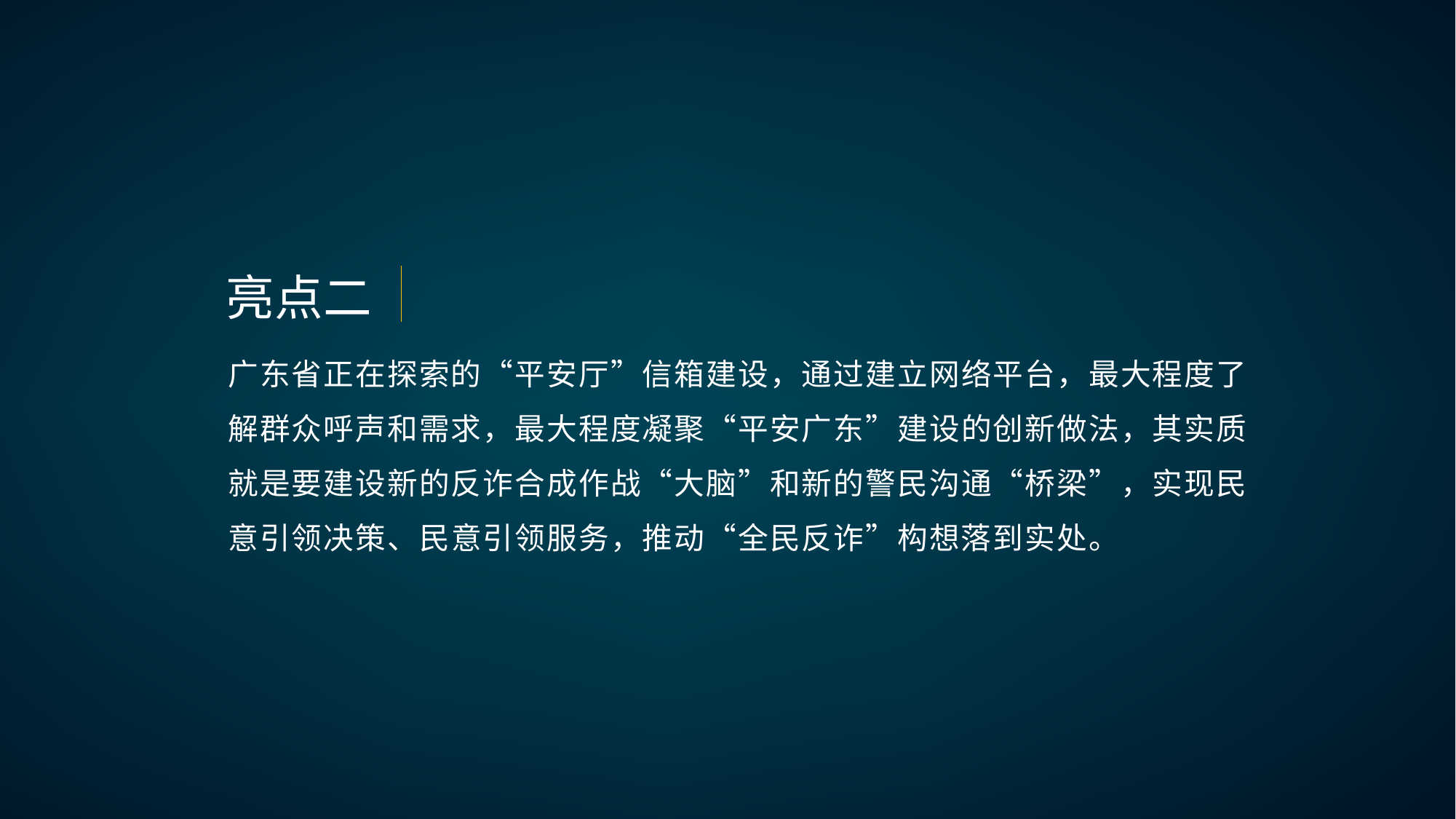

亮点二
广东省正在探索的“平安厅”信箱建设，通过建立网络平台，最大程度了解群众呼声和需求，最大程度凝聚“平安广东”建设的创新做法，其实质就是要建设新的反诈合成作战“大脑”和新的警民沟通“桥梁”，实现民意引领决策、民意引领服务，推动“全民反诈”构想落到实处。